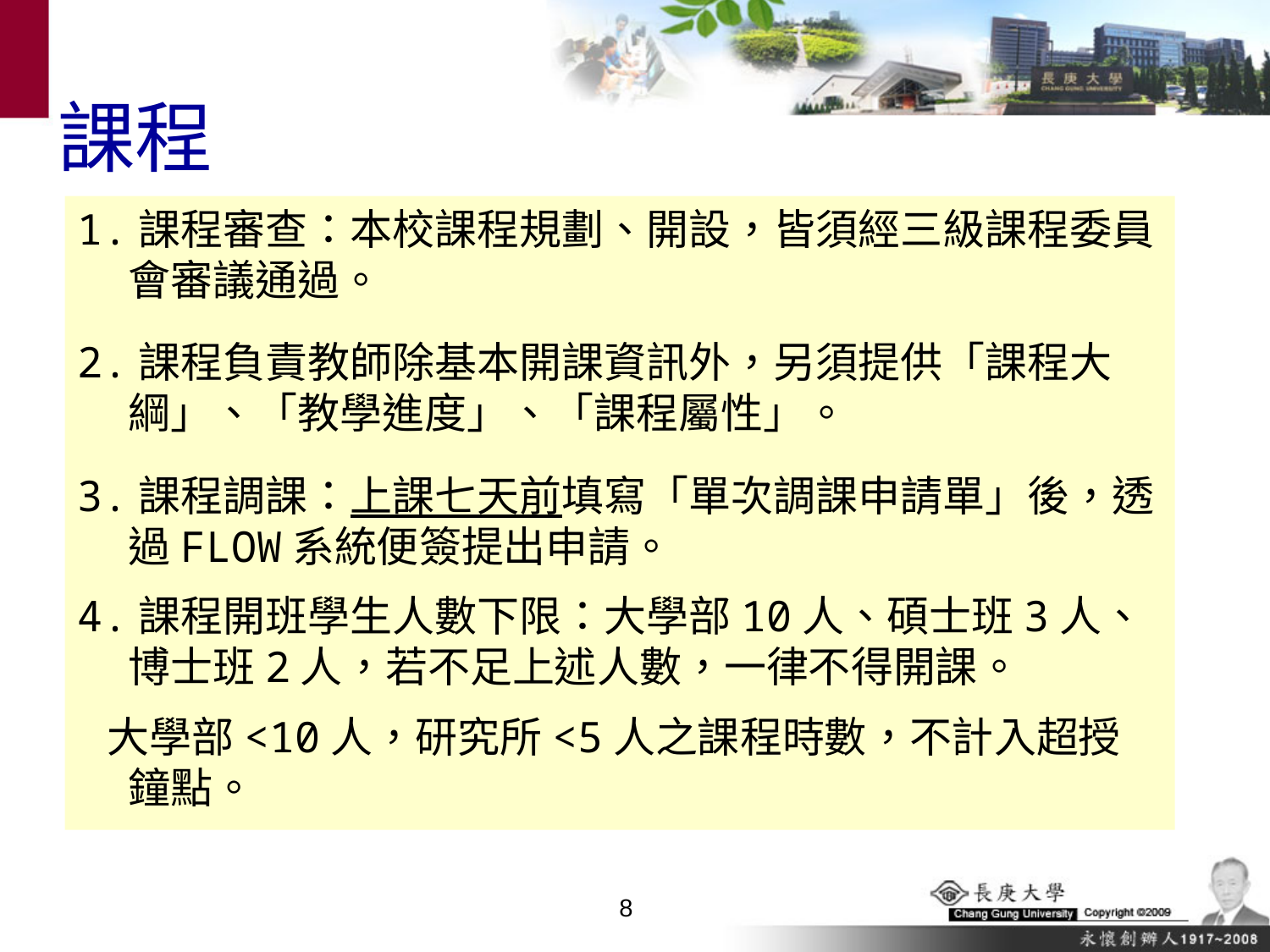

# 課程
1.課程審查：本校課程規劃、開設，皆須經三級課程委員會審議通過。
2.課程負責教師除基本開課資訊外，另須提供「課程大綱」、「教學進度」、「課程屬性」。
3.課程調課：上課七天前填寫「單次調課申請單」後，透過FLOW系統便簽提出申請。
4.課程開班學生人數下限：大學部10人、碩士班3人、博士班2人，若不足上述人數，一律不得開課。
  大學部<10人，研究所<5人之課程時數，不計入超授鐘點。

8